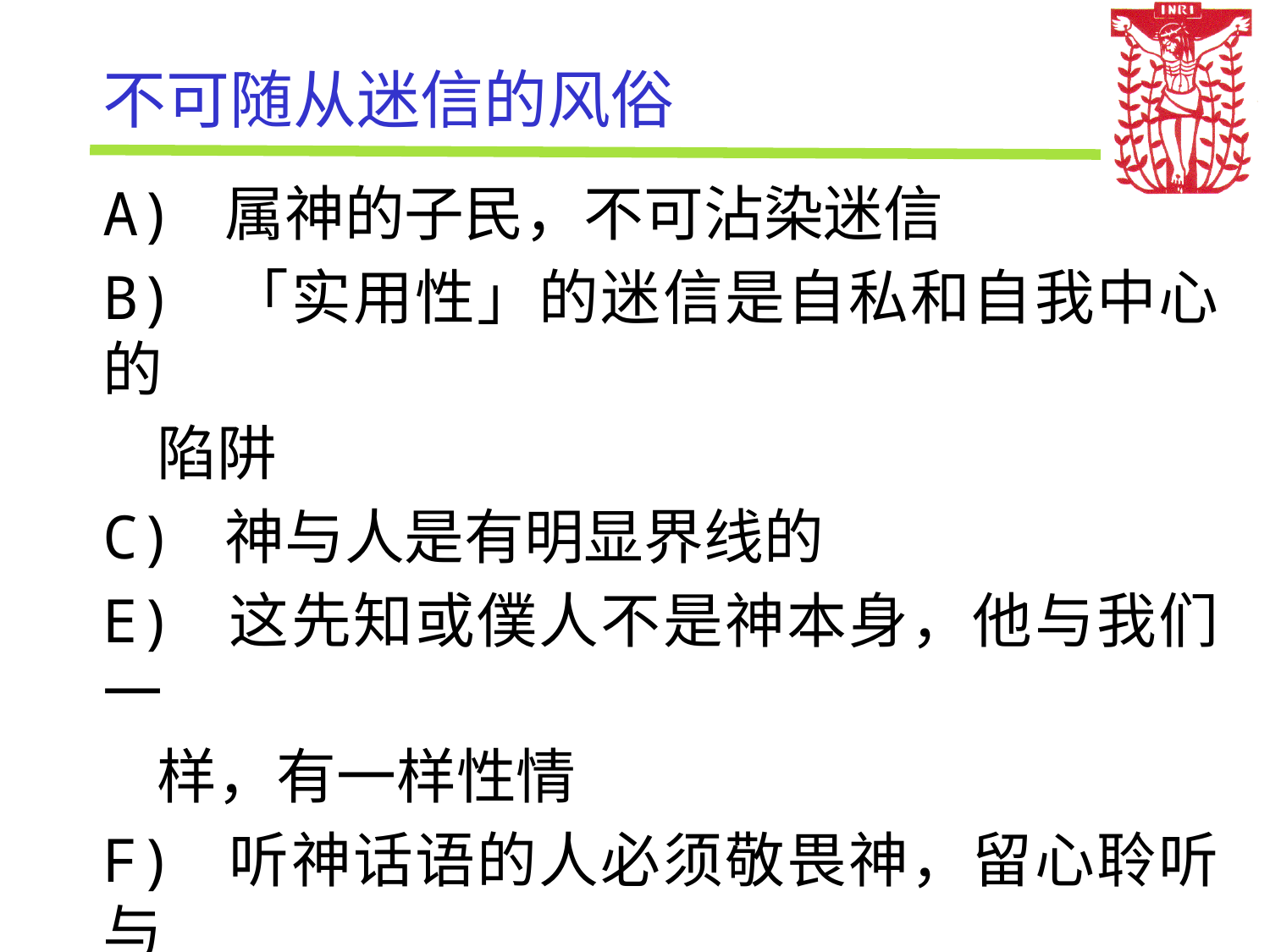

# 不可随从迷信的风俗
A) 属神的子民，不可沾染迷信
B) 「实用性」的迷信是自私和自我中心的
   陷阱
C) 神与人是有明显界线的
E) 这先知或僕人不是神本身，他与我们一
   样，有一样性情
F) 听神话语的人必须敬畏神，留心聆听与
   遵行